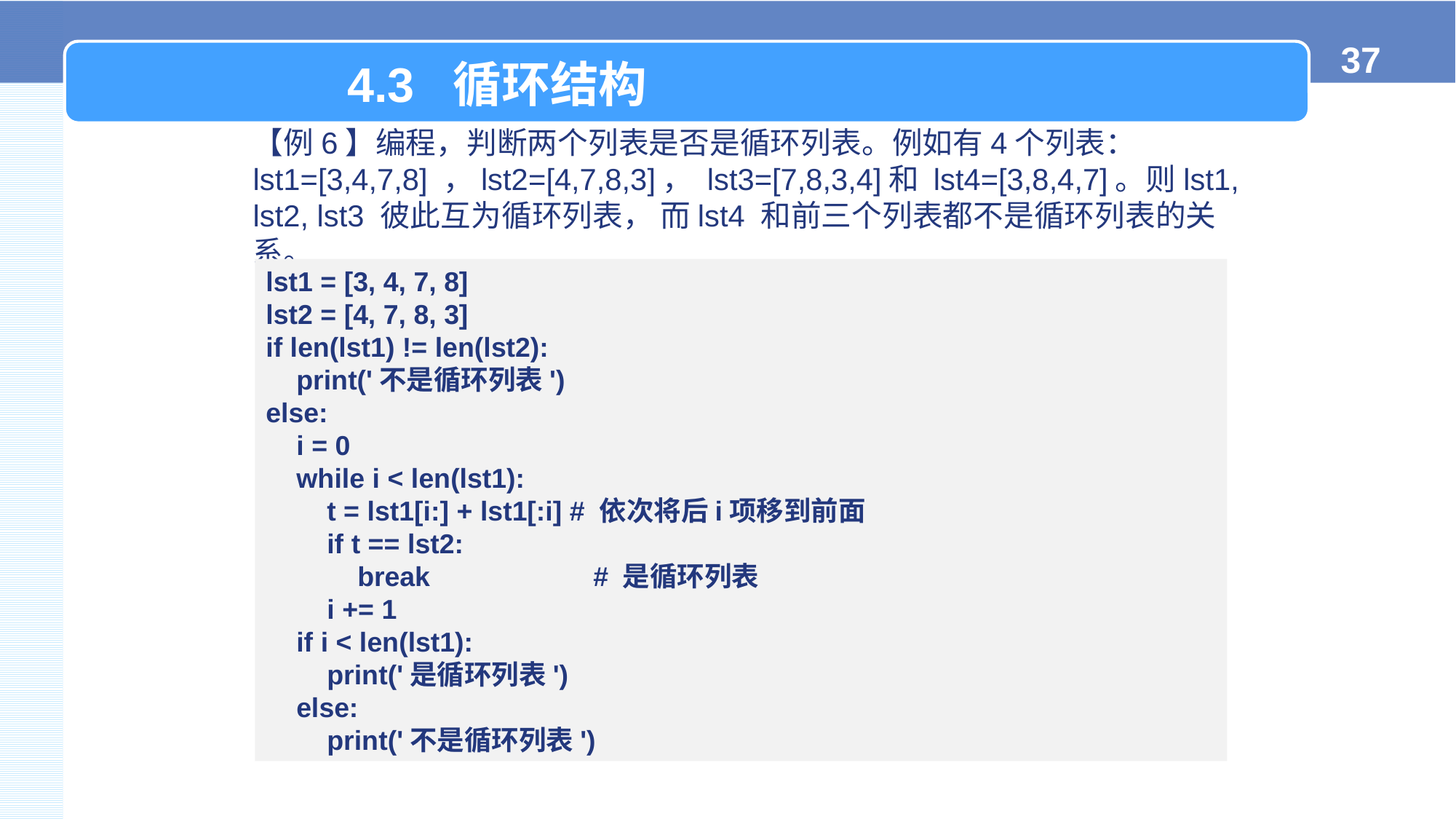

4.3  循环结构
【例6】编程，判断两个列表是否是循环列表。例如有4个列表： lst1=[3,4,7,8] ，lst2=[4,7,8,3]， lst3=[7,8,3,4]和 lst4=[3,8,4,7]。则lst1, lst2, lst3 彼此互为循环列表， 而lst4 和前三个列表都不是循环列表的关系。
lst1 = [3, 4, 7, 8]
lst2 = [4, 7, 8, 3]
if len(lst1) != len(lst2):
    print('不是循环列表')
else:
    i = 0
    while i < len(lst1):
        t = lst1[i:] + lst1[:i] # 依次将后i项移到前面
        if t == lst2:
            break      		# 是循环列表
        i += 1
    if i < len(lst1):
        print('是循环列表')
    else:
        print('不是循环列表')